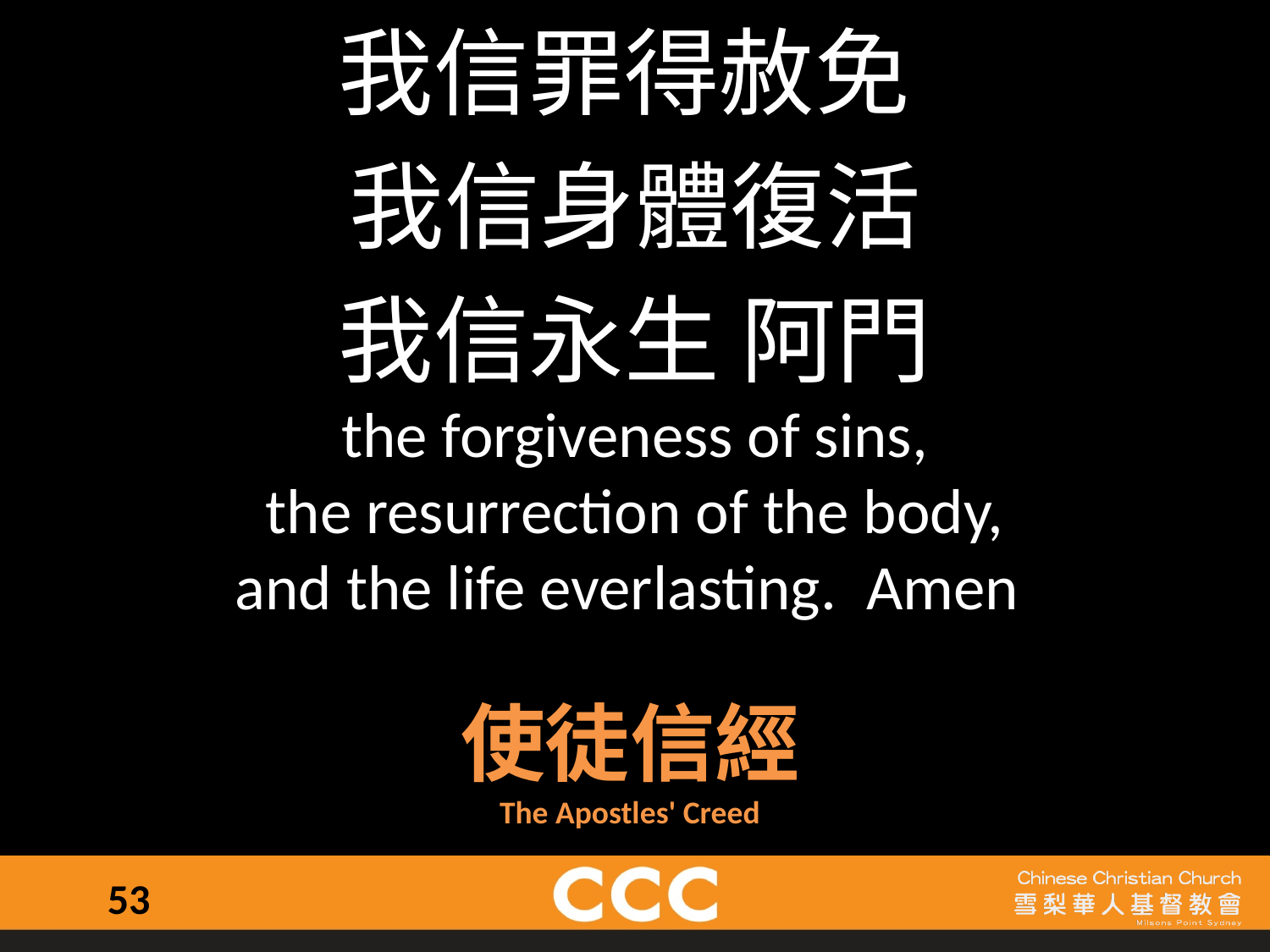

我信罪得赦免
我信身體復活
我信永生 阿門
the forgiveness of sins,
the resurrection of the body,
and the life everlasting.  Amen.
使徒信經
The Apostles' Creed
53